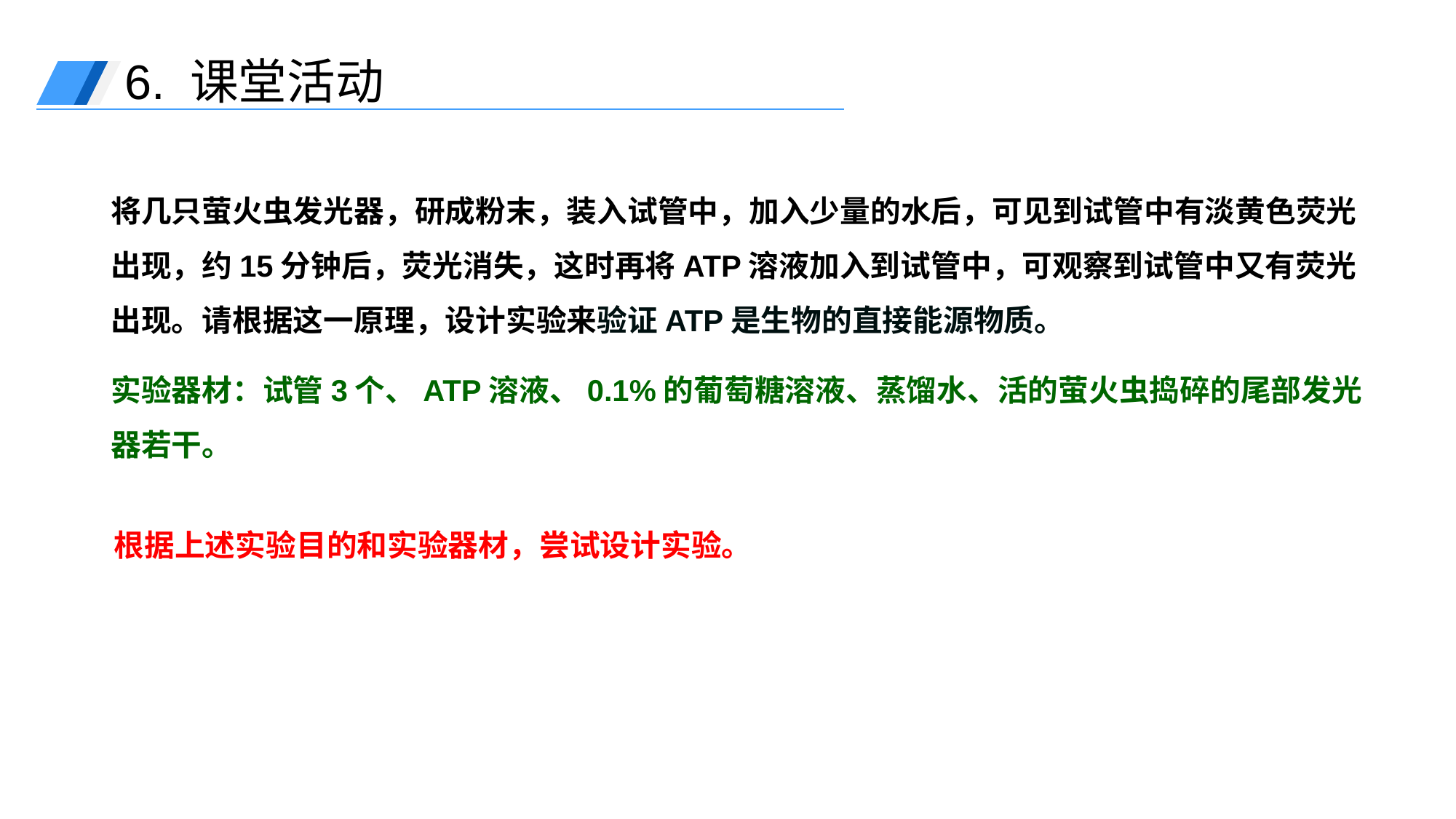

6. 课堂活动
将几只萤火虫发光器，研成粉末，装入试管中，加入少量的水后，可见到试管中有淡黄色荧光出现，约15分钟后，荧光消失，这时再将ATP溶液加入到试管中，可观察到试管中又有荧光出现。请根据这一原理，设计实验来验证ATP是生物的直接能源物质。
实验器材：试管3个、ATP溶液、0.1%的葡萄糖溶液、蒸馏水、活的萤火虫捣碎的尾部发光器若干。
根据上述实验目的和实验器材，尝试设计实验。